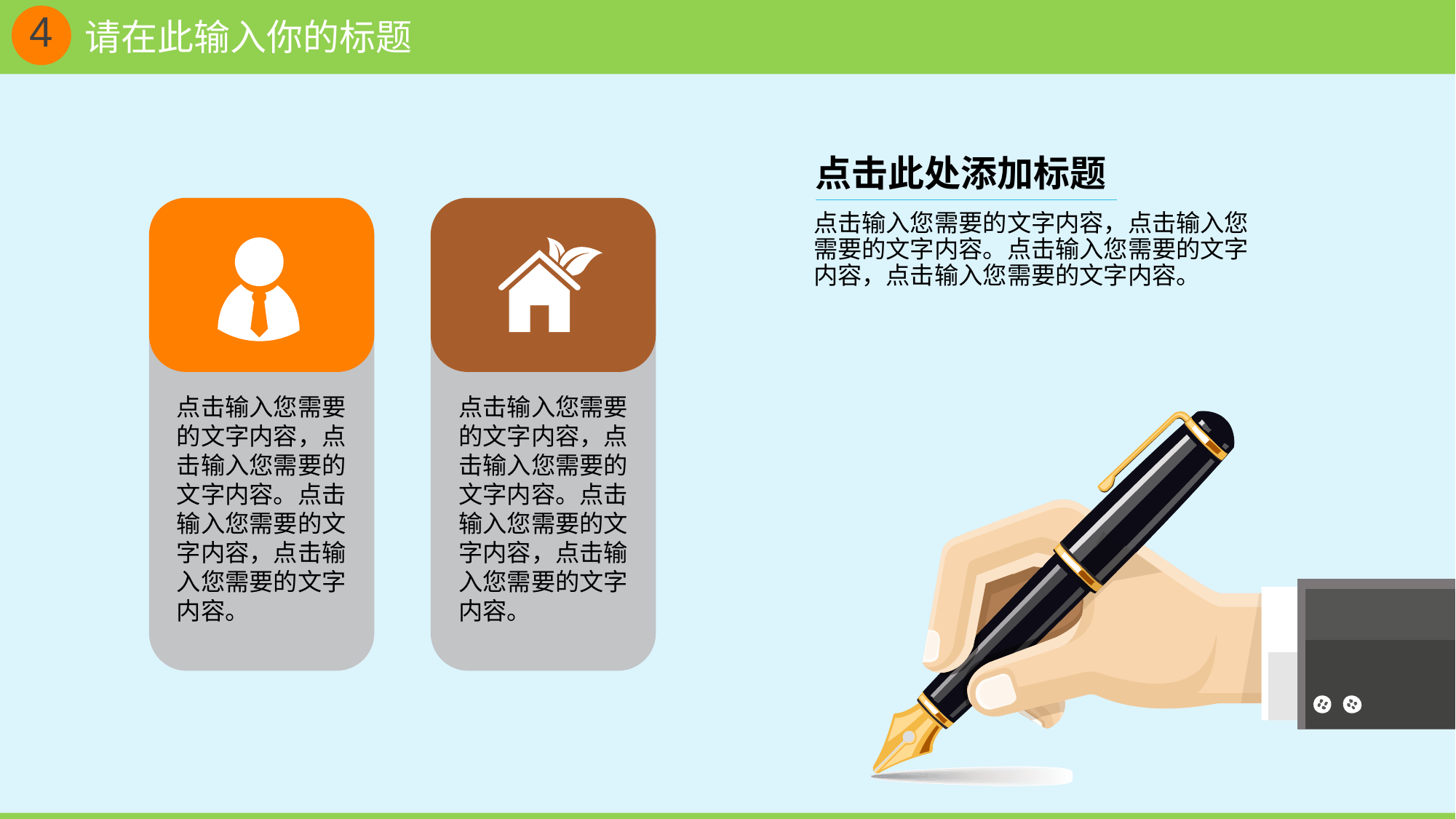

4

请在此输入你的标题
点击此处添加标题

点击输入您需要的文字内容，点击输入您需要的文字内容。点击输入您需要的文字内容，点击输入您需要的文字内容。

点击输入您需要的文字内容，点击输入您需要的文字内容。点击输入您需要的文字内容，点击输入您需要的文字内容。

点击输入您需要的文字内容，点击输入您需要的文字内容。点击输入您需要的文字内容，点击输入您需要的文字内容。